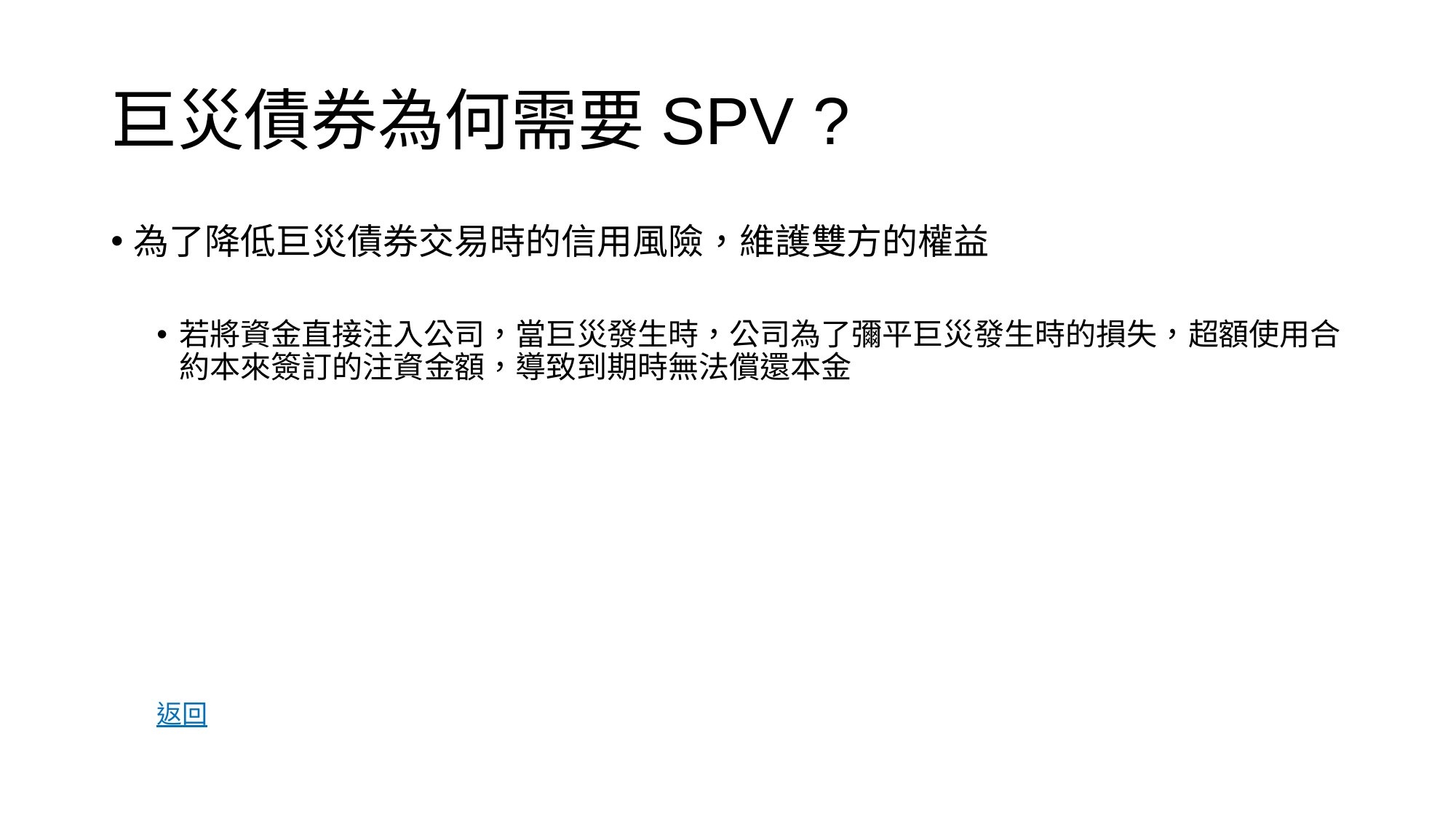

# 巨災債券為何需要SPV ?
為了降低巨災債券交易時的信用風險，維護雙方的權益

若將資金直接注入公司，當巨災發生時，公司為了彌平巨災發生時的損失，超額使用合約本來簽訂的注資金額，導致到期時無法償還本金

返回